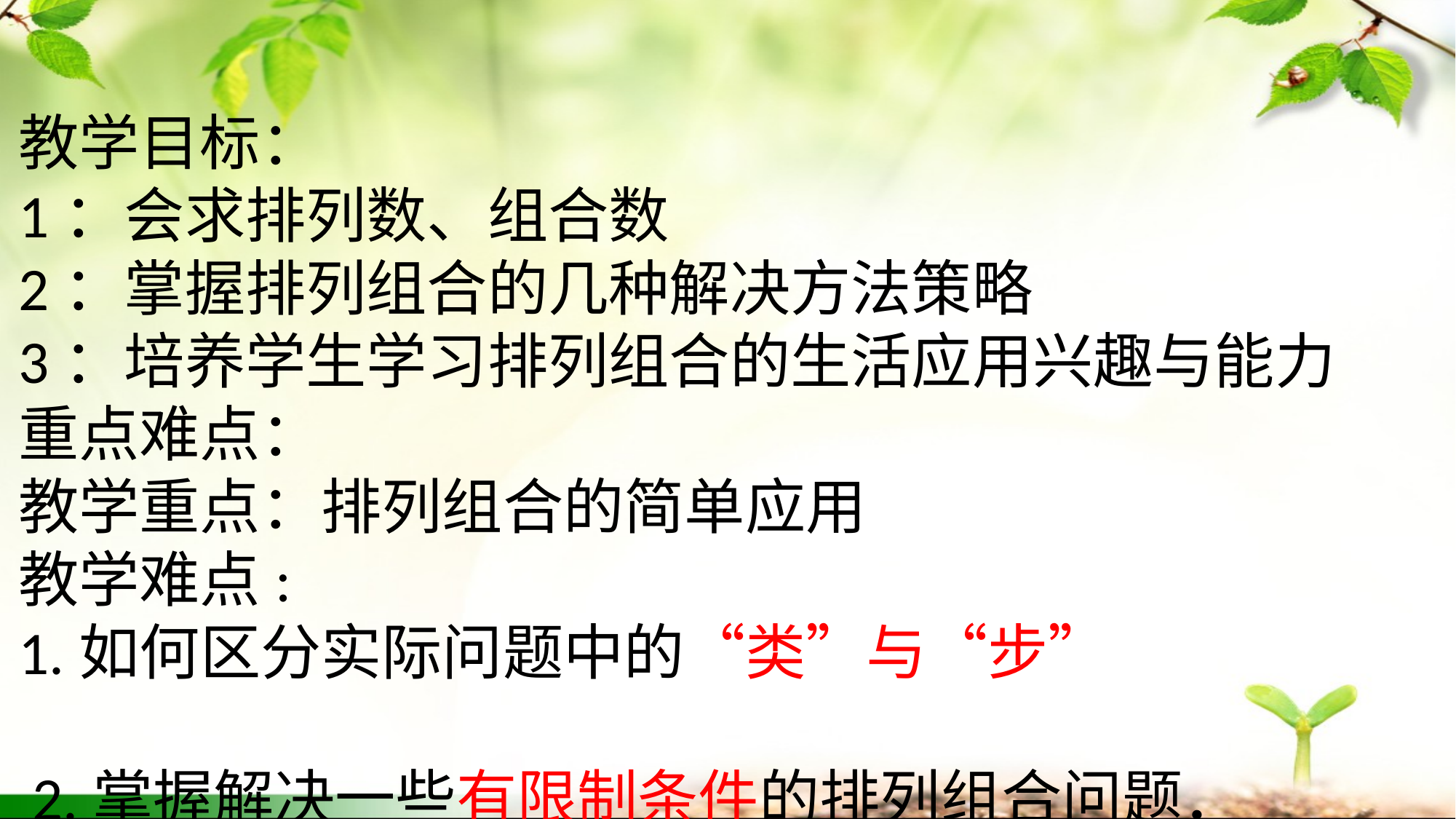

教学目标：
1：会求排列数、组合数
2：掌握排列组合的几种解决方法策略
3：培养学生学习排列组合的生活应用兴趣与能力
重点难点：
教学重点：排列组合的简单应用
教学难点:
1.如何区分实际问题中的“类”与“步”
 2.掌握解决一些有限制条件的排列组合问题．